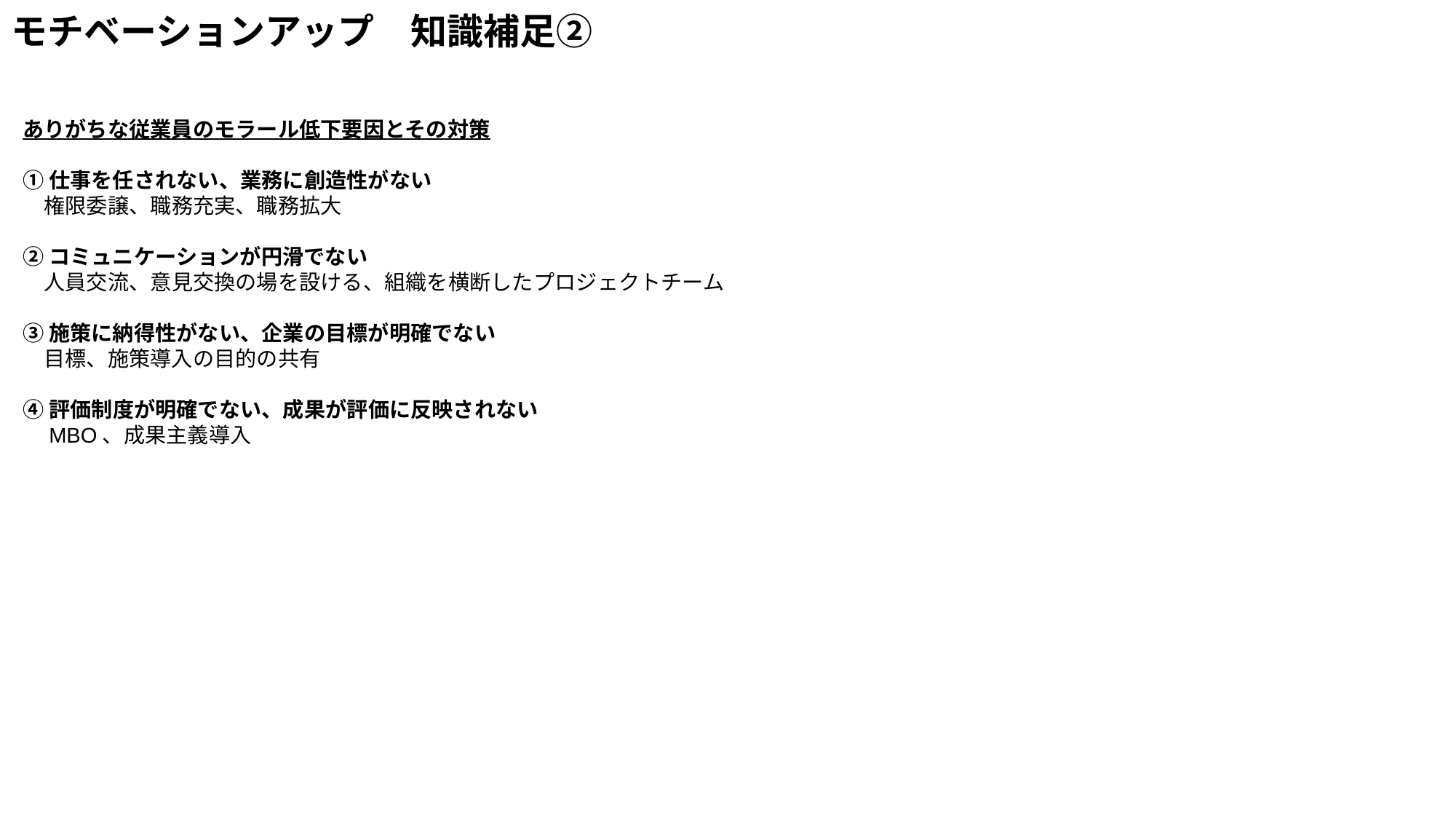

# モチベーションアップ　知識補足②
ありがちな従業員のモラール低下要因とその対策
①仕事を任されない、業務に創造性がない
　権限委譲、職務充実、職務拡大

②コミュニケーションが円滑でない
　人員交流、意見交換の場を設ける、組織を横断したプロジェクトチーム

③施策に納得性がない、企業の目標が明確でない
　目標、施策導入の目的の共有

④評価制度が明確でない、成果が評価に反映されない
　MBO、成果主義導入